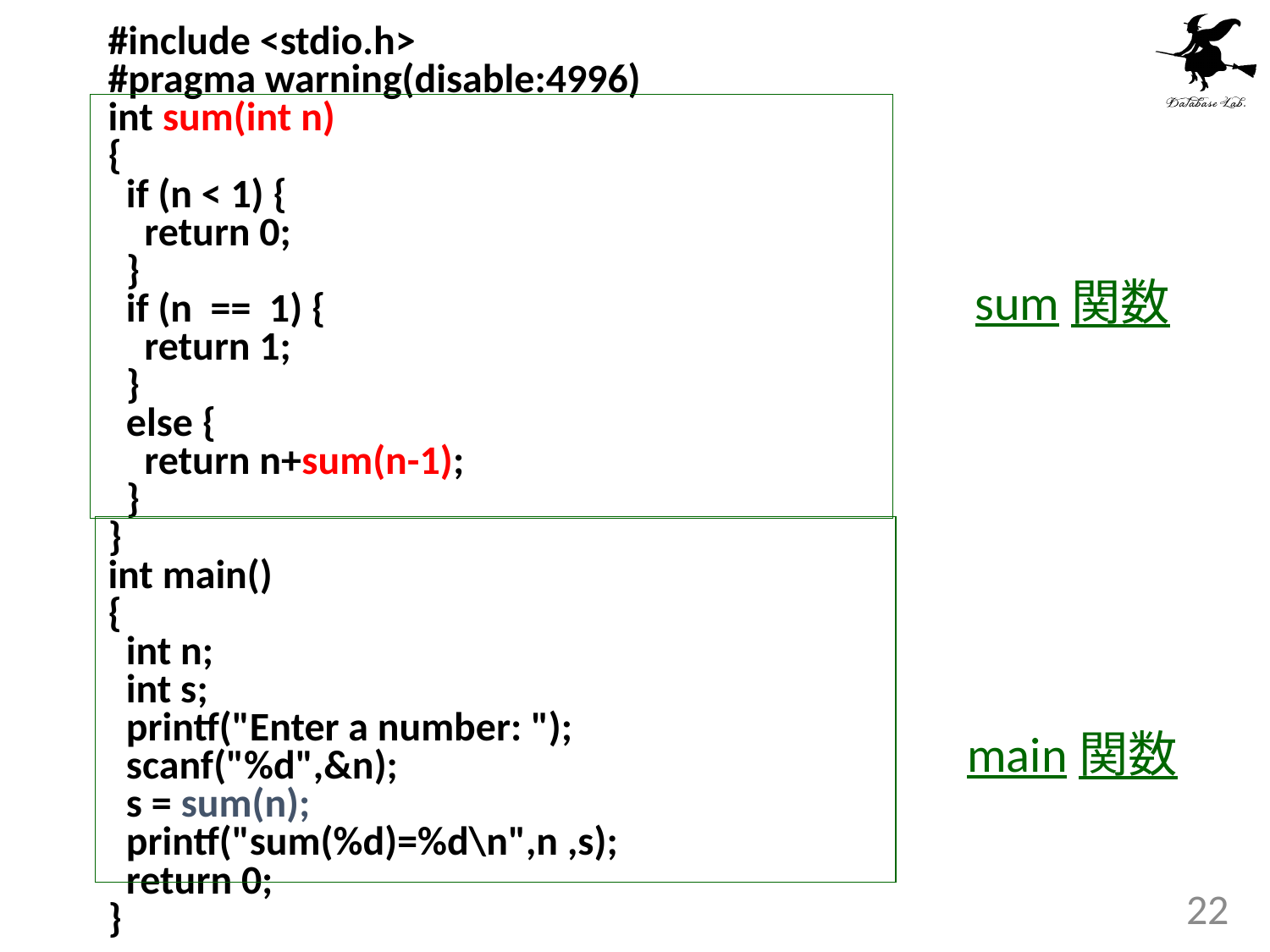

#include <stdio.h>
#pragma warning(disable:4996)
int sum(int n)
{
  if (n < 1) {
    return 0;
  }
  if (n  ==  1) {
    return 1;
  }
  else {
    return n+sum(n-1);
  }
}
int main()
{
  int n;
  int s;
  printf("Enter a number: ");
  scanf("%d",&n);
  s = sum(n);
  printf("sum(%d)=%d\n",n ,s);
  return 0;
}

sum関数

main関数
22